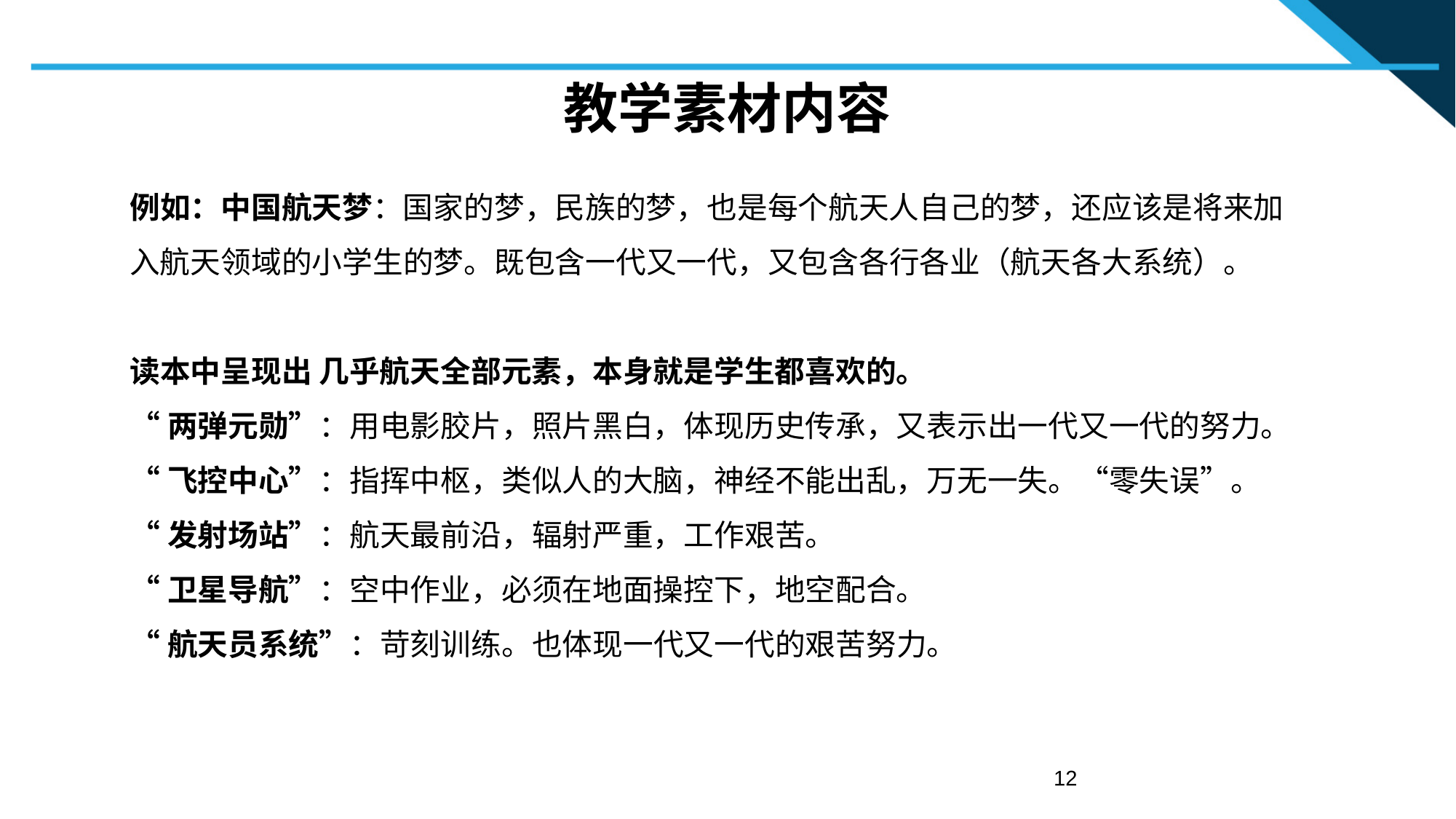

# 教学素材内容
例如：中国航天梦：国家的梦，民族的梦，也是每个航天人自己的梦，还应该是将来加入航天领域的小学生的梦。既包含一代又一代，又包含各行各业（航天各大系统）。

读本中呈现出 几乎航天全部元素，本身就是学生都喜欢的。
“两弹元勋”：用电影胶片，照片黑白，体现历史传承，又表示出一代又一代的努力。
“飞控中心”：指挥中枢，类似人的大脑，神经不能出乱，万无一失。“零失误”。
“发射场站”：航天最前沿，辐射严重，工作艰苦。
“卫星导航”：空中作业，必须在地面操控下，地空配合。
“航天员系统”：苛刻训练。也体现一代又一代的艰苦努力。
12